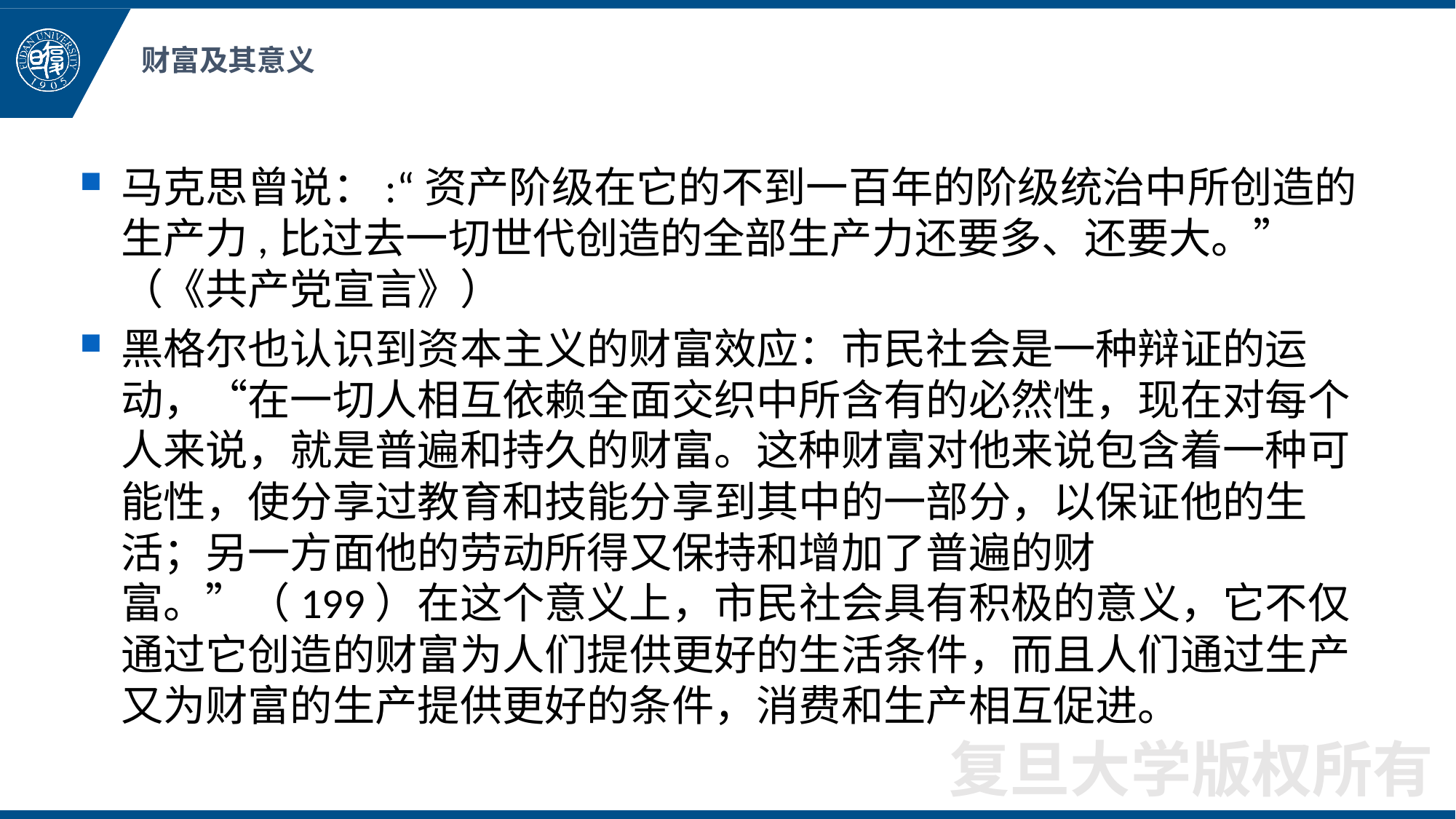

# 财富及其意义
马克思曾说：:“资产阶级在它的不到一百年的阶级统治中所创造的生产力,比过去一切世代创造的全部生产力还要多、还要大。”（《共产党宣言》）
黑格尔也认识到资本主义的财富效应：市民社会是一种辩证的运动，“在一切人相互依赖全面交织中所含有的必然性，现在对每个人来说，就是普遍和持久的财富。这种财富对他来说包含着一种可能性，使分享过教育和技能分享到其中的一部分，以保证他的生活；另一方面他的劳动所得又保持和增加了普遍的财富。”（199）在这个意义上，市民社会具有积极的意义，它不仅通过它创造的财富为人们提供更好的生活条件，而且人们通过生产又为财富的生产提供更好的条件，消费和生产相互促进。